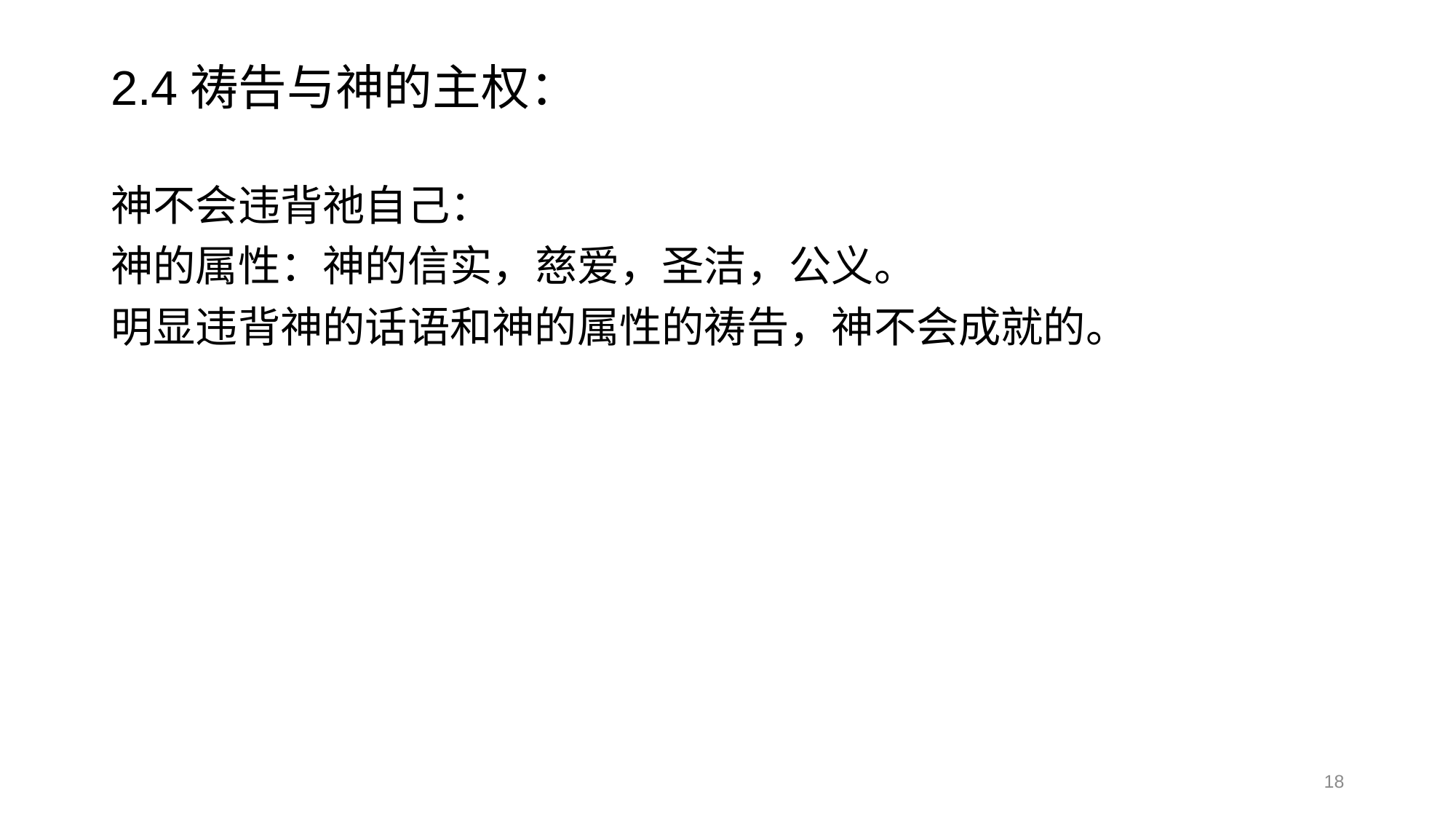

# 2.4祷告与神的主权：
神不会违背祂自己：
神的属性：神的信实，慈爱，圣洁，公义。
明显违背神的话语和神的属性的祷告，神不会成就的。

18